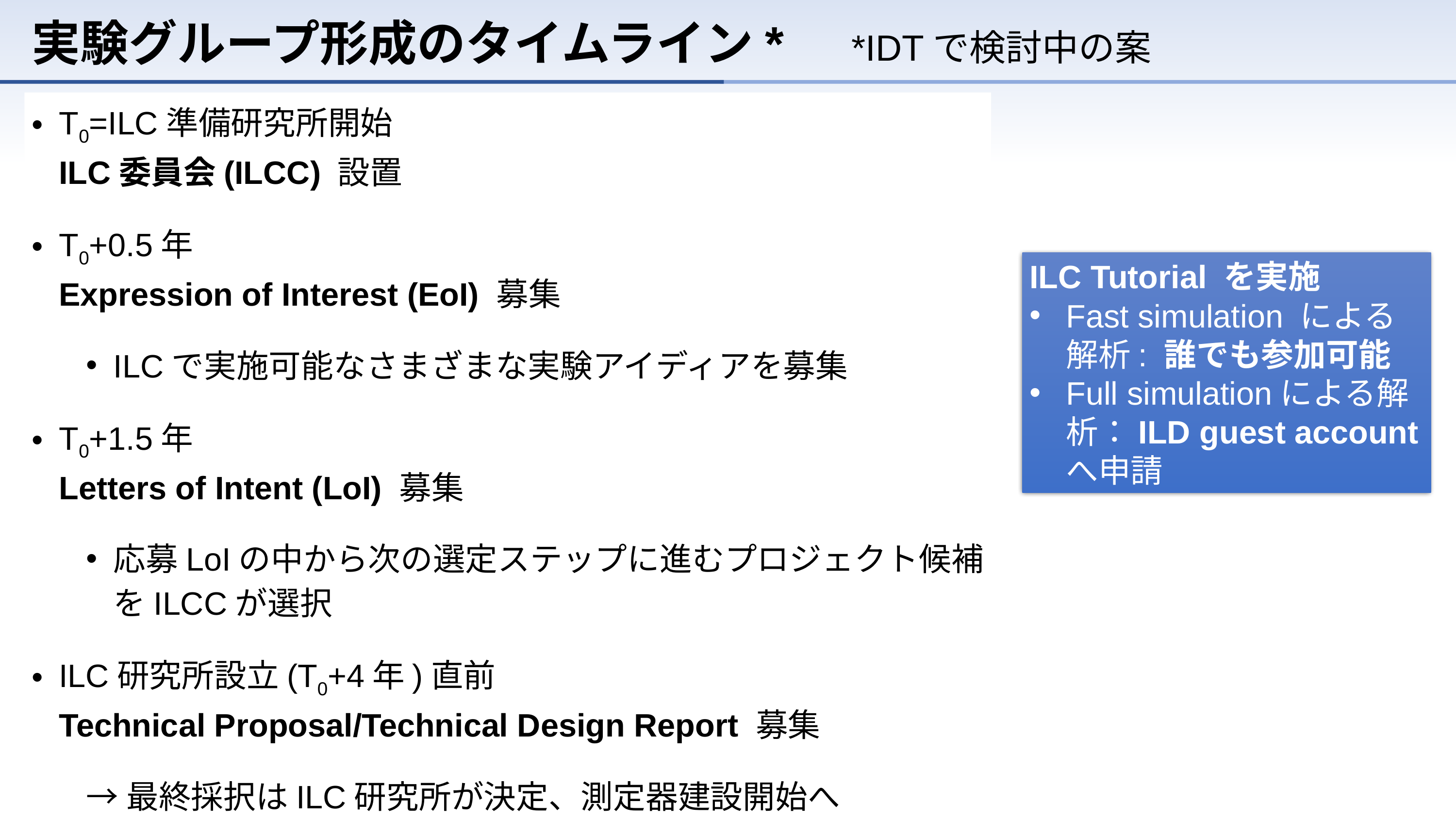

# 実験グループ形成のタイムライン*     *IDTで検討中の案
T0=ILC準備研究所開始
ILC委員会(ILCC) 設置
T0+0.5年
Expression of Interest (EoI) 募集
ILCで実施可能なさまざまな実験アイディアを募集
T0+1.5年
Letters of Intent (LoI) 募集
応募LoIの中から次の選定ステップに進むプロジェクト候補をILCCが選択
ILC研究所設立(T0+4年)直前
Technical Proposal/Technical Design Report 募集
→最終採択はILC研究所が決定、測定器建設開始へ
ILC Tutorial を実施
Fast simulation による解析: 誰でも参加可能
Full simulationによる解析：ILD guest account へ申請